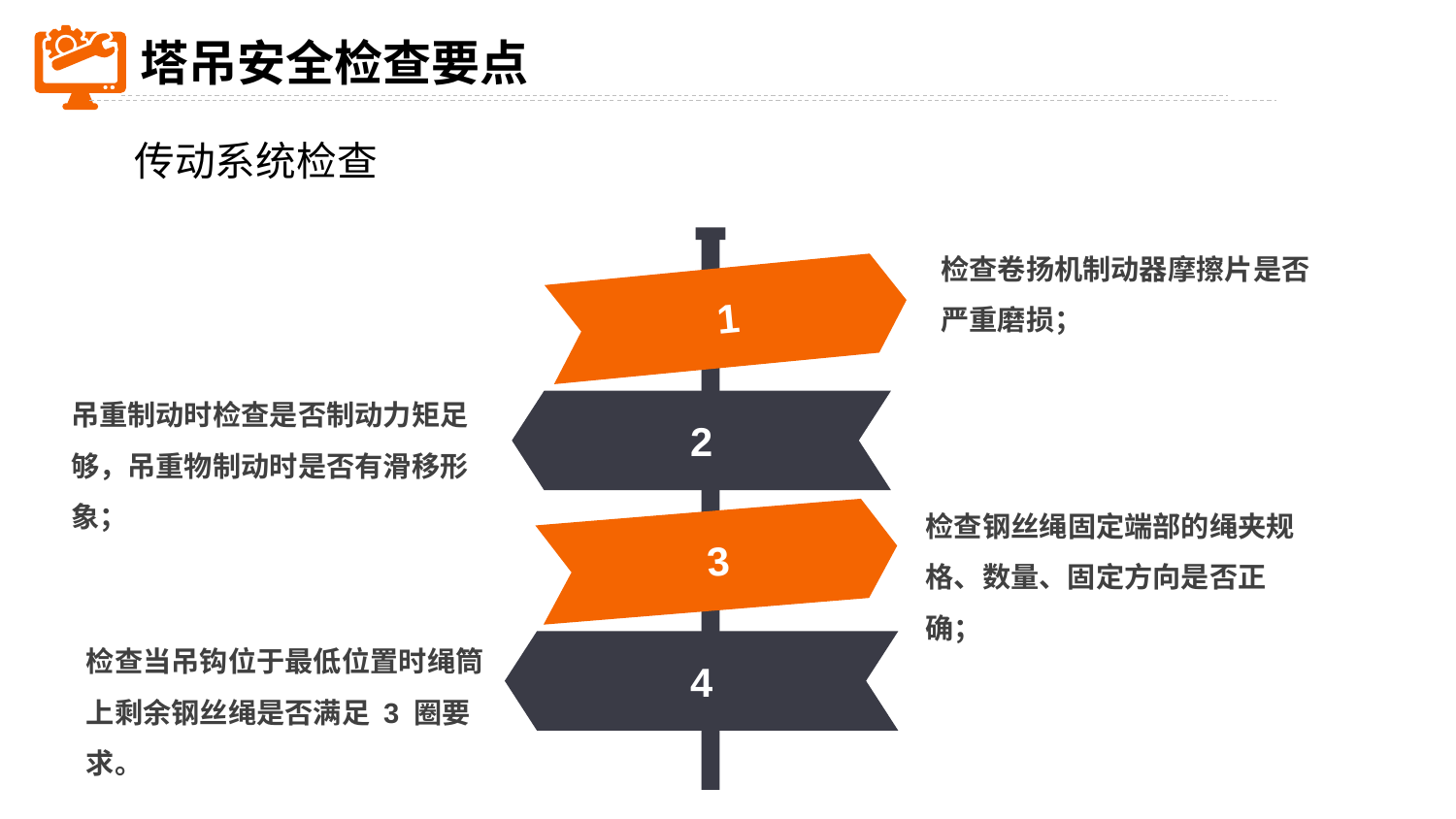

塔吊安全检查要点
传动系统检查

1
2
3
4
检查卷扬机制动器摩擦片是否严重磨损；
吊重制动时检查是否制动力矩足够，吊重物制动时是否有滑移形象；
检查钢丝绳固定端部的绳夹规格、数量、固定方向是否正确；
检查当吊钩位于最低位置时绳筒上剩余钢丝绳是否满足 3 圈要求。